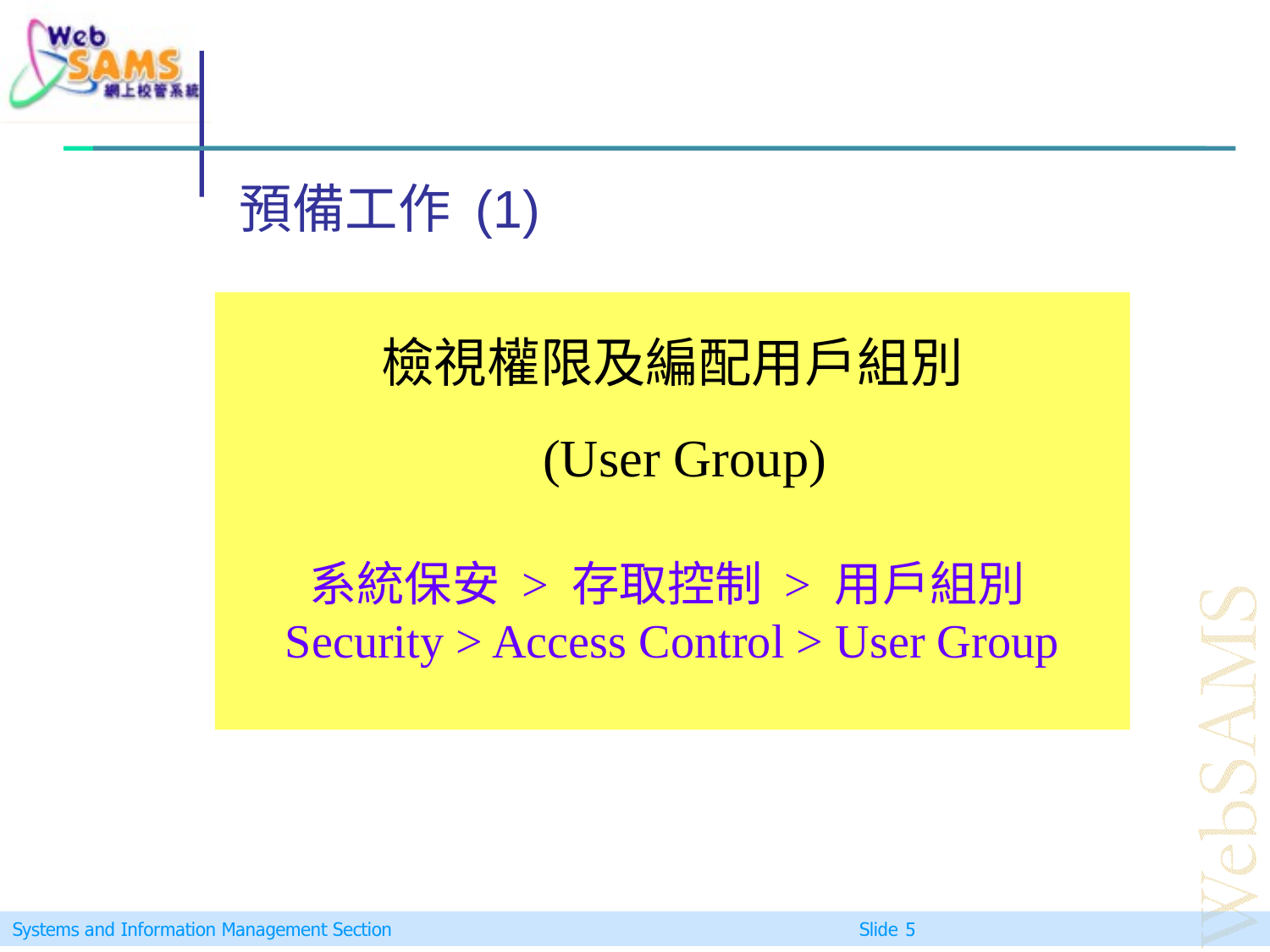

預備工作 (1)
檢視權限及編配用戶組別
 (User Group)
系統保安 > 存取控制 > 用戶組別
Security > Access Control > User Group